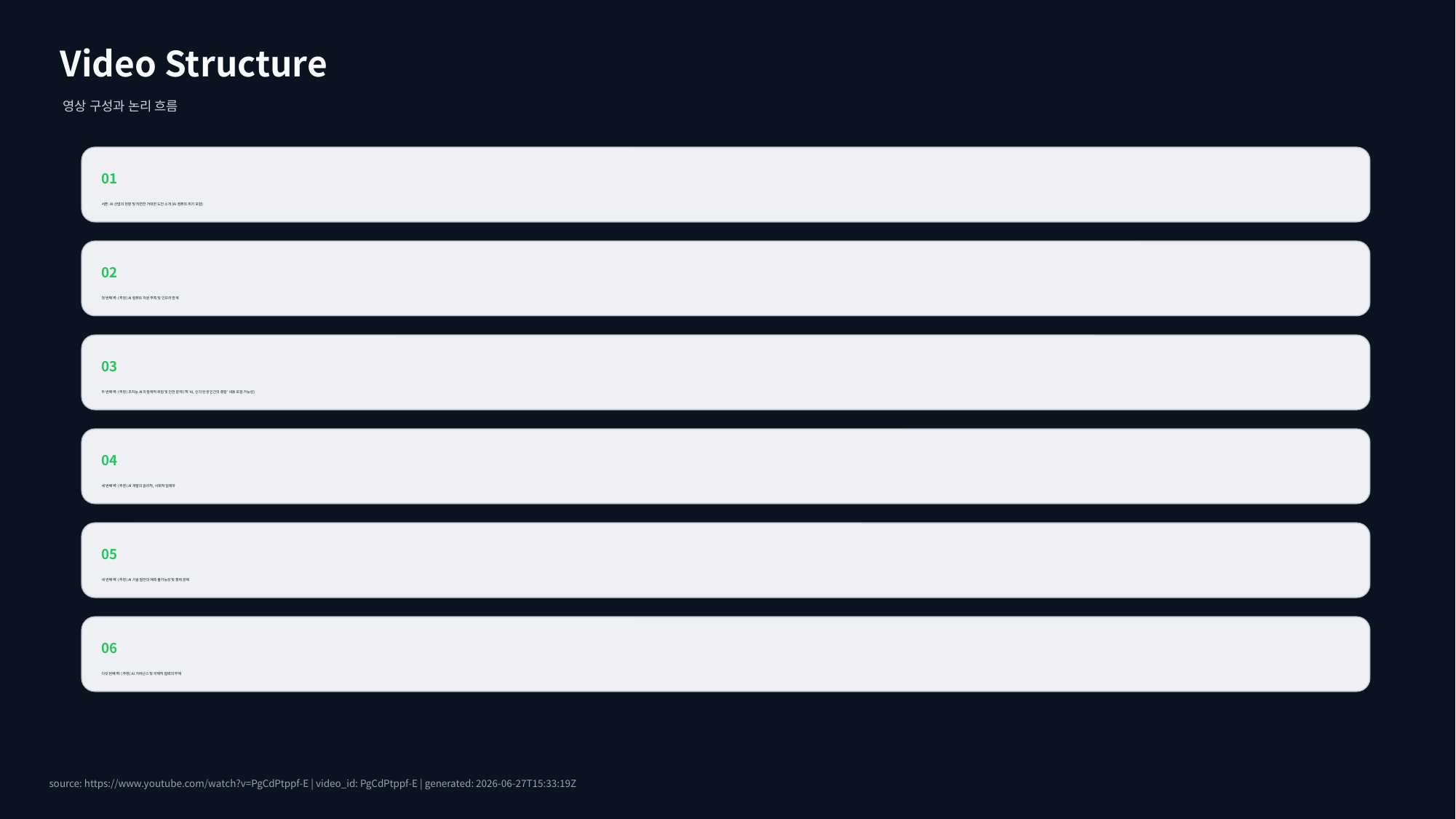

Video Structure
영상 구성과 논리 흐름

01
서론: AI 산업의 현황 및 직면한 거대한 도전 소개 (AI 컴퓨트 위기 포함)

02
첫 번째 벽: (추정) AI 컴퓨트 자원 부족 및 인프라 한계

03
두 번째 벽: (추정) 초지능 AI의 잠재적 위험 및 안전 문제 (책 'AI, 신의 탄생 인간의 종말' 내용 포함 가능성)

04
세 번째 벽: (추정) AI 개발의 윤리적, 사회적 딜레마

05
네 번째 벽: (추정) AI 기술 발전의 예측 불가능성 및 통제 문제

06
다섯 번째 벽: (추정) AI 거버넌스 및 국제적 협력의 부재
source: https://www.youtube.com/watch?v=PgCdPtppf-E | video_id: PgCdPtppf-E | generated: 2026-06-27T15:33:19Z